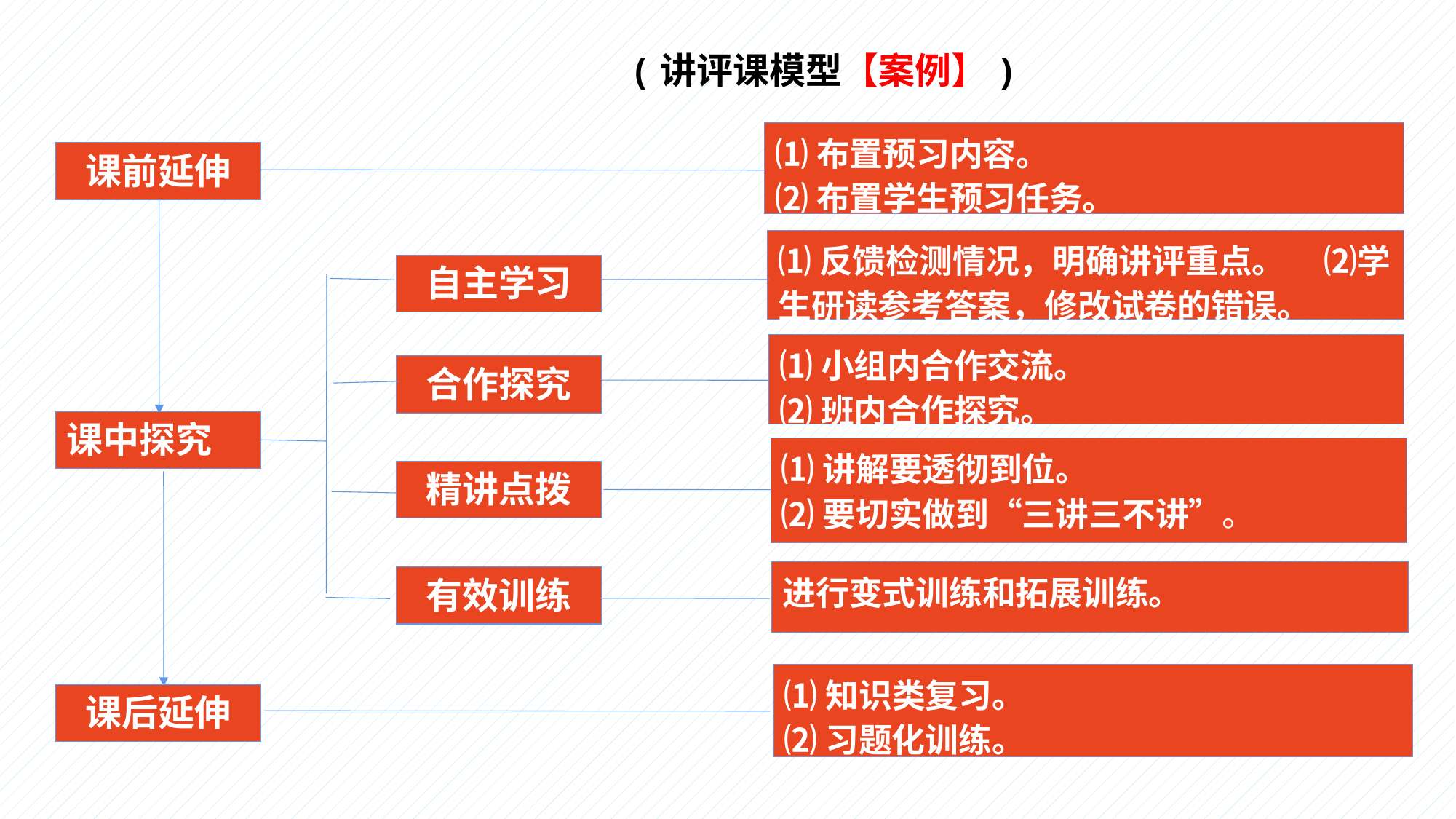

(讲评课模型【案例】)
⑴布置预习内容。
⑵布置学生预习任务。
⑵内容要具体，可操作。
课前延伸

⑴反馈检测情况，明确讲评重点。     ⑵学生研读参考答案，修改试卷的错误。

自主学习

⑴小组内合作交流。
⑵班内合作探究。

合作探究

课中探究
⑴讲解要透彻到位。
⑵要切实做到“三讲三不讲”。

精讲点拨

进行变式训练和拓展训练。
有效训练

⑴知识类复习。
⑵习题化训练。

课后延伸